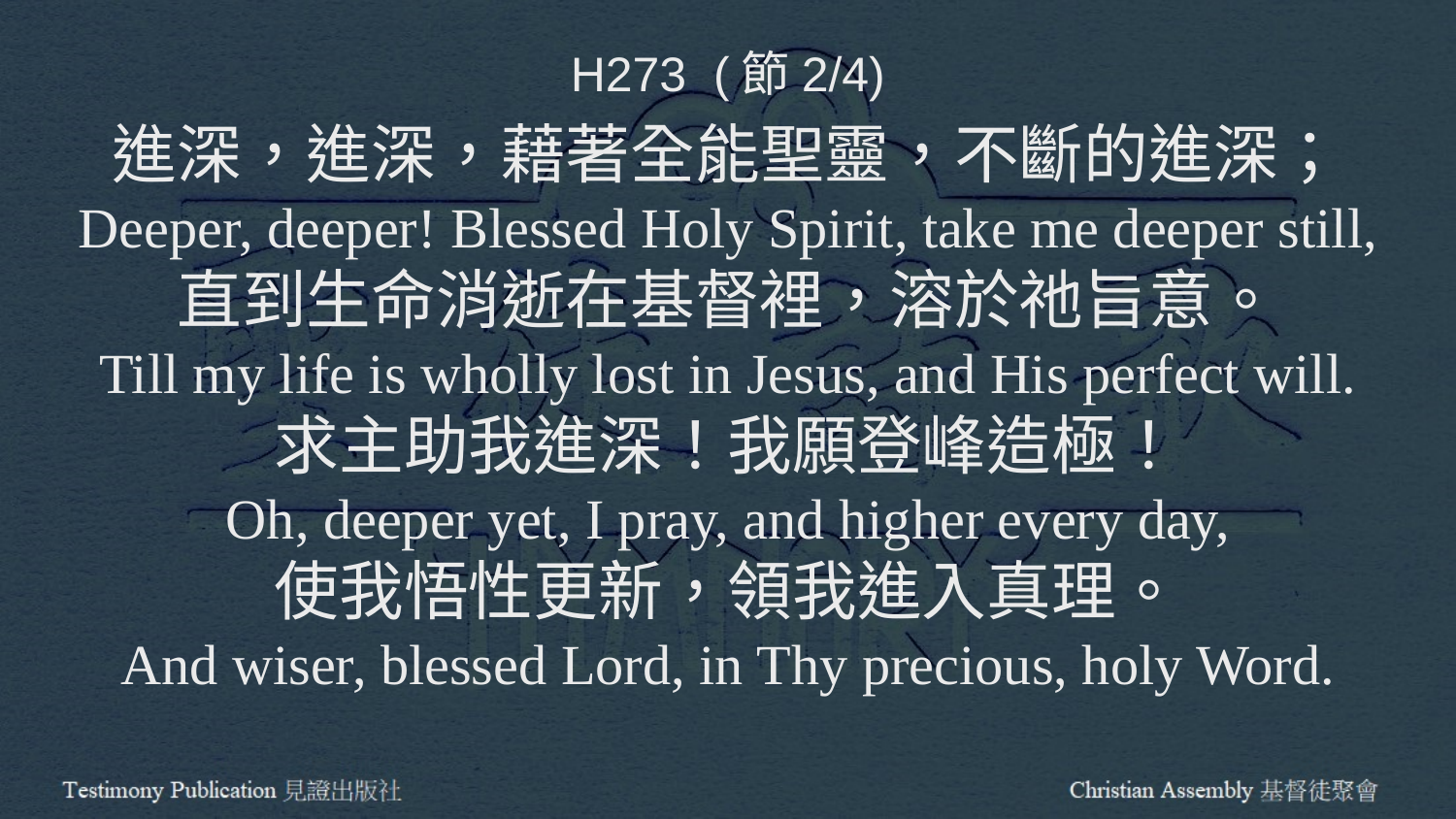

H273  (節2/4)
進深，進深，藉著全能聖靈，不斷的進深；
Deeper, deeper! Blessed Holy Spirit, take me deeper still,
直到生命消逝在基督裡，溶於祂旨意。
Till my life is wholly lost in Jesus, and His perfect will.
求主助我進深！我願登峰造極！
Oh, deeper yet, I pray, and higher every day,
使我悟性更新，領我進入真理。
And wiser, blessed Lord, in Thy precious, holy Word.